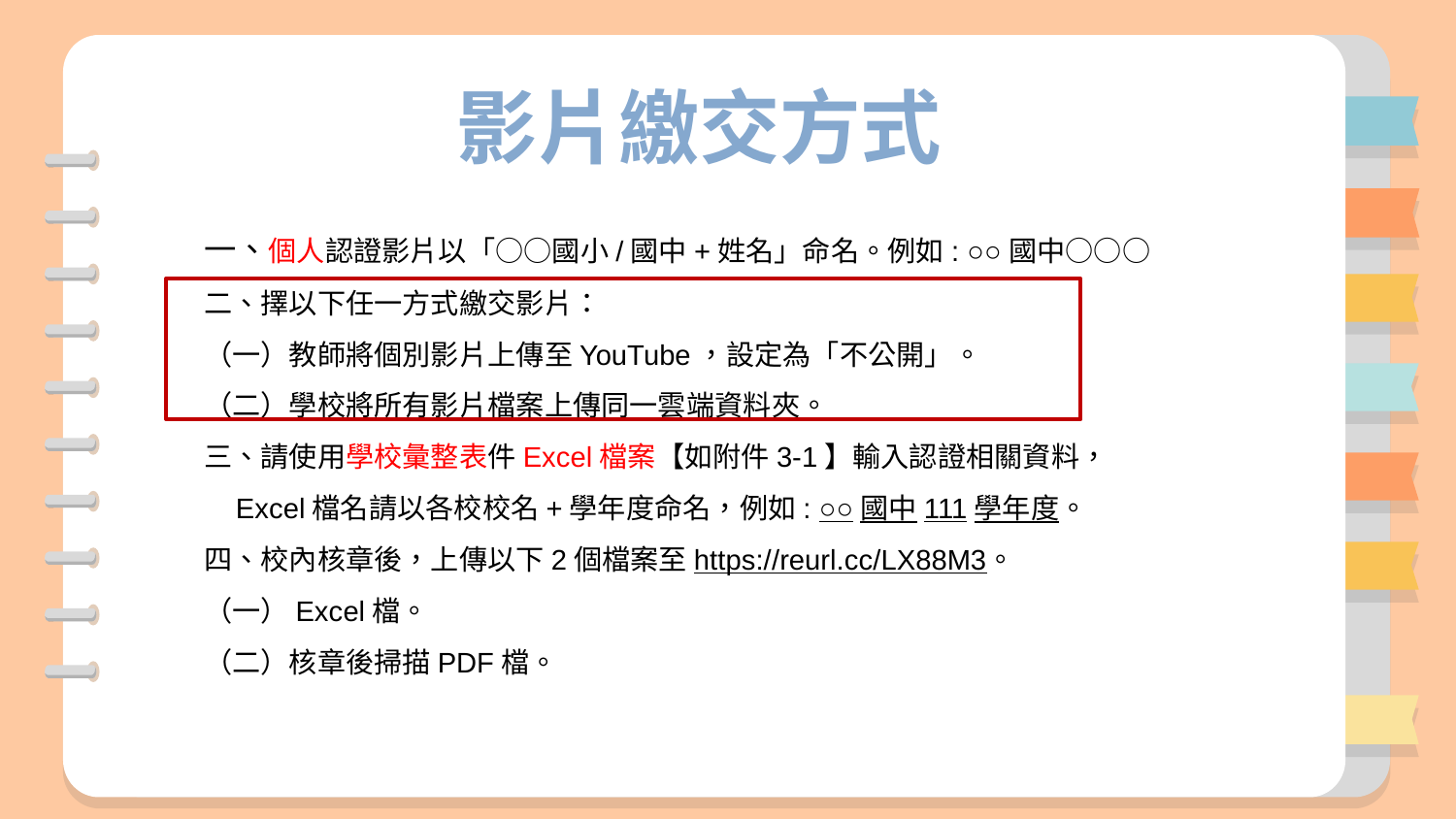

# 影片繳交方式
一、個人認證影片以「○○國小/國中+姓名」命名。例如: ○○國中○○○
二、擇以下任一方式繳交影片：
（一）教師將個別影片上傳至YouTube，設定為「不公開」。
（二）學校將所有影片檔案上傳同一雲端資料夾。
三、請使用學校彙整表件Excel檔案【如附件3-1】輸入認證相關資料，
    Excel檔名請以各校校名+學年度命名，例如: ○○國中111學年度。
四、校內核章後，上傳以下2個檔案至https://reurl.cc/LX88M3。
（一）Excel檔。
（二）核章後掃描PDF檔。